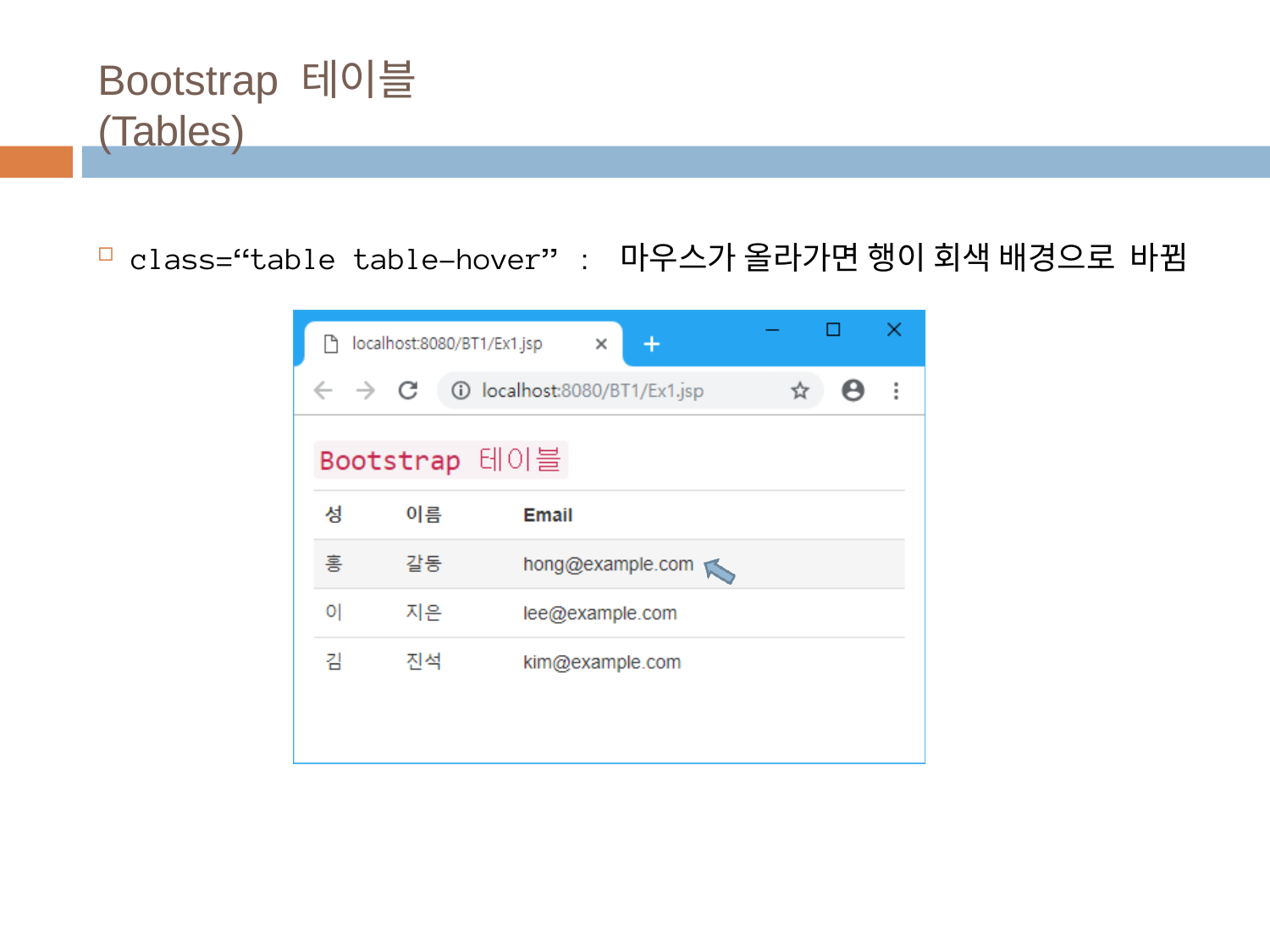

# Bootstrap 테이블(Tables)
class=“table table-hover” : 마우스가 올라가면 행이 회색 배경으로  바뀜